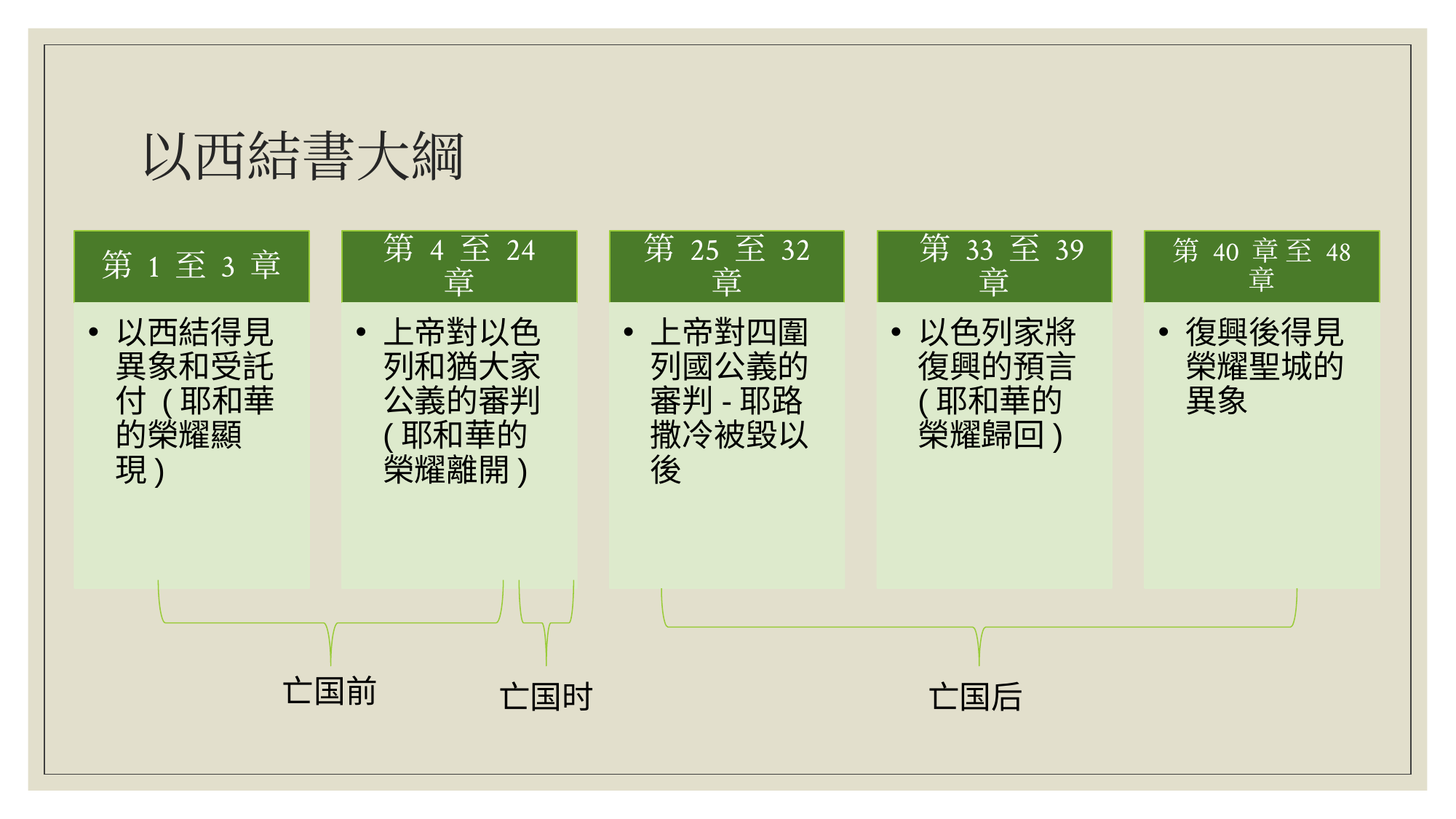

# 以西結書大綱

第 1 至 3 章

第 4 至 24 章

第 25 至 32 章

 第 33 至 39 章

第 40 章 至 48 章

以西結得見異象和受託付 (耶和華的榮耀顯現)

上帝對以色列和猶大家公義的審判 (耶和華的榮耀離開)

上帝對四圍列國公義的審判-耶路撒冷被毀以後

以色列家將復興的預言 (耶和華的榮耀歸回)

復興後得見榮耀聖城的異象

亡国前
亡国后
亡国时